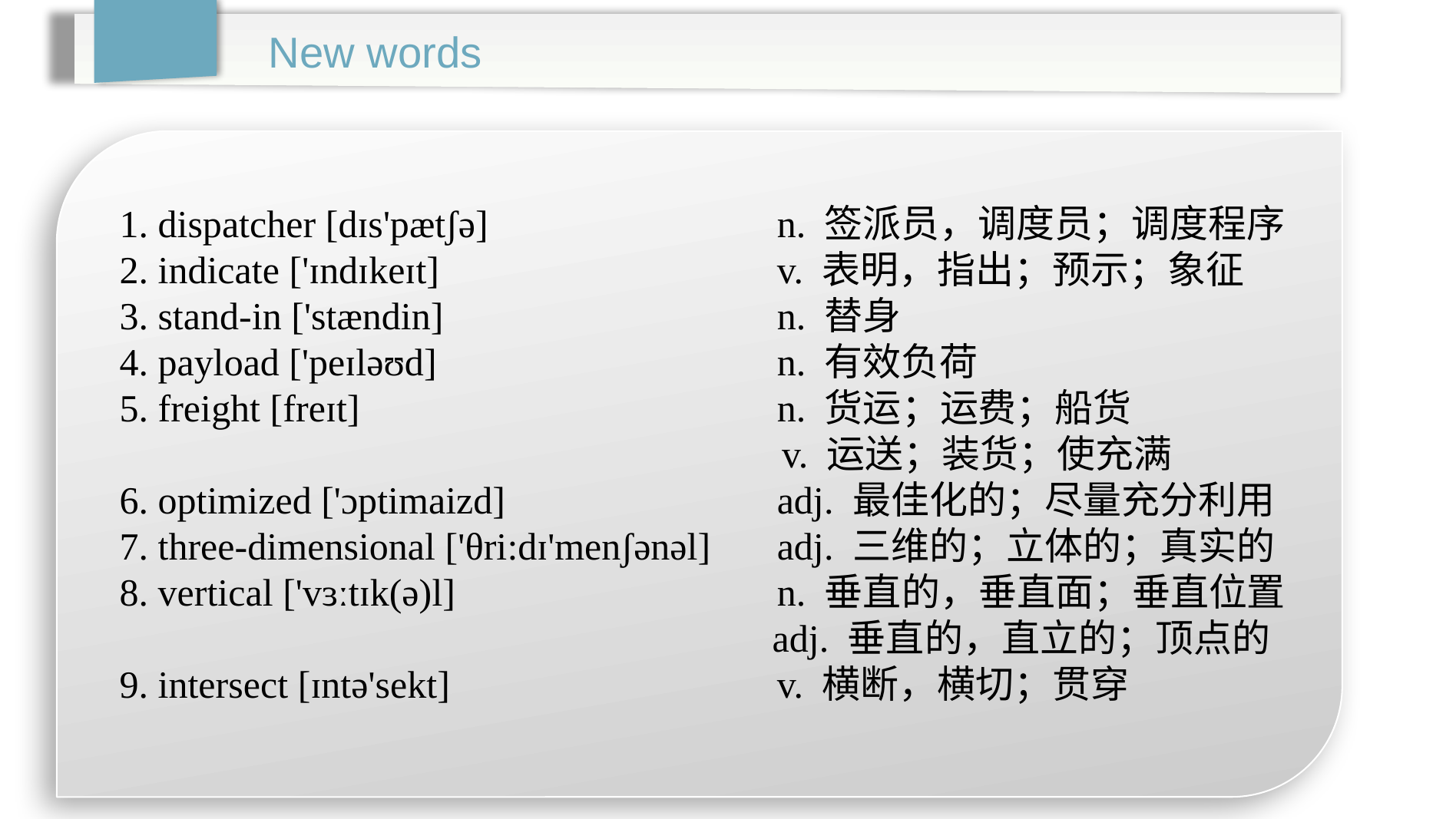

New words

1. dispatcher [dɪs'pætʃə]			n. 签派员，调度员；调度程序
2. indicate ['ɪndɪkeɪt]			v. 表明，指出；预示；象征
3. stand-in ['stændin]			n. 替身
4. payload ['peɪləʊd]			n. 有效负荷
5. freight [freɪt]				n. 货运；运费；船货
                                                                     v. 运送；装货；使充满
6. optimized ['ɔptimaizd]			adj. 最佳化的；尽量充分利用
7. three-dimensional ['θri:dɪ'menʃənəl]	adj. 三维的；立体的；真实的
8. vertical ['vɜːtɪk(ə)l]			n. 垂直的，垂直面；垂直位置
                                                                    adj. 垂直的，直立的；顶点的
9. intersect [ɪntə'sekt]			v. 横断，横切；贯穿